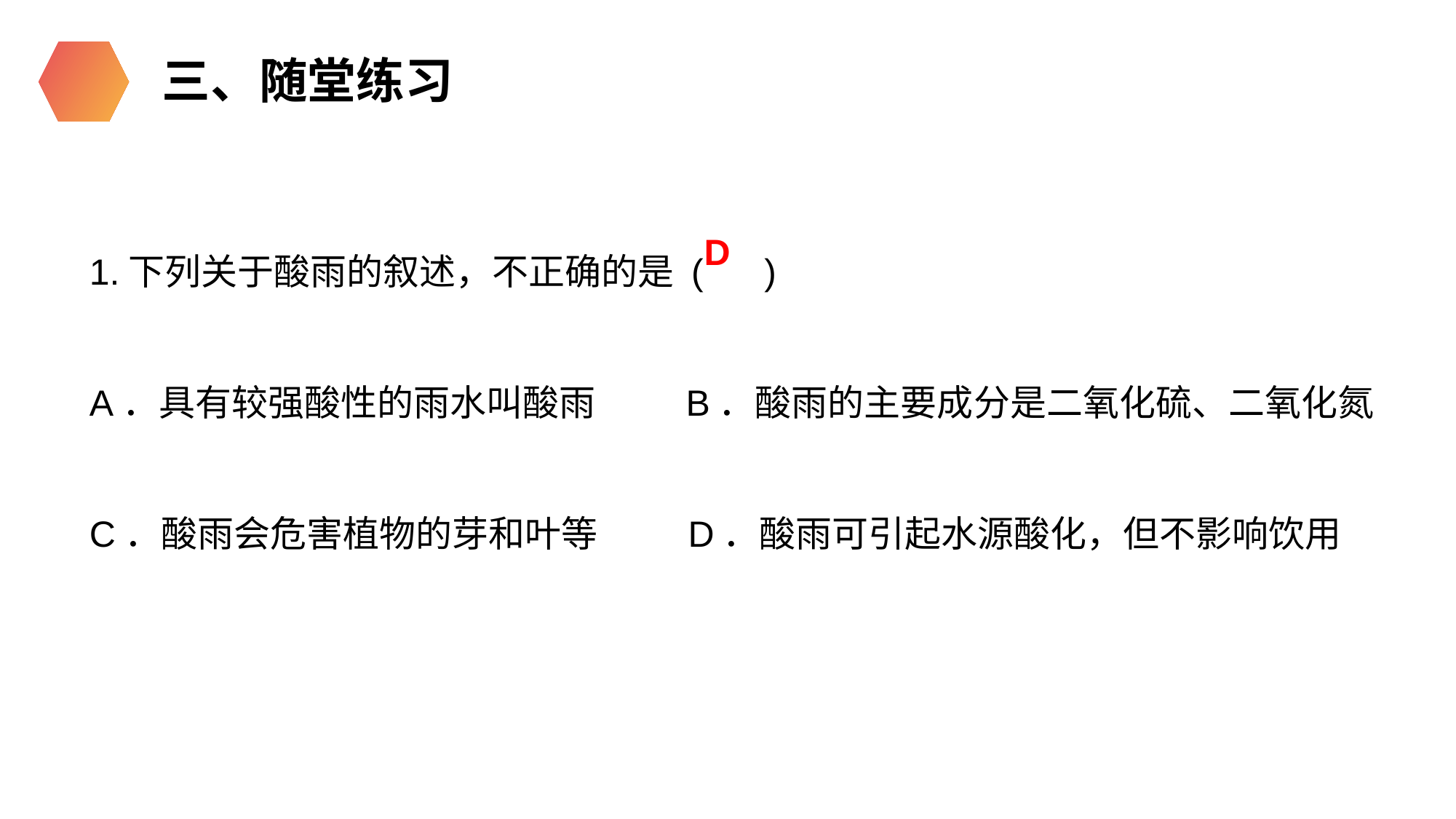

三、随堂练习
1.下列关于酸雨的叙述，不正确的是 (      )
A．具有较强酸性的雨水叫酸雨          B．酸雨的主要成分是二氧化硫、二氧化氮
C．酸雨会危害植物的芽和叶等          D．酸雨可引起水源酸化，但不影响饮用

D